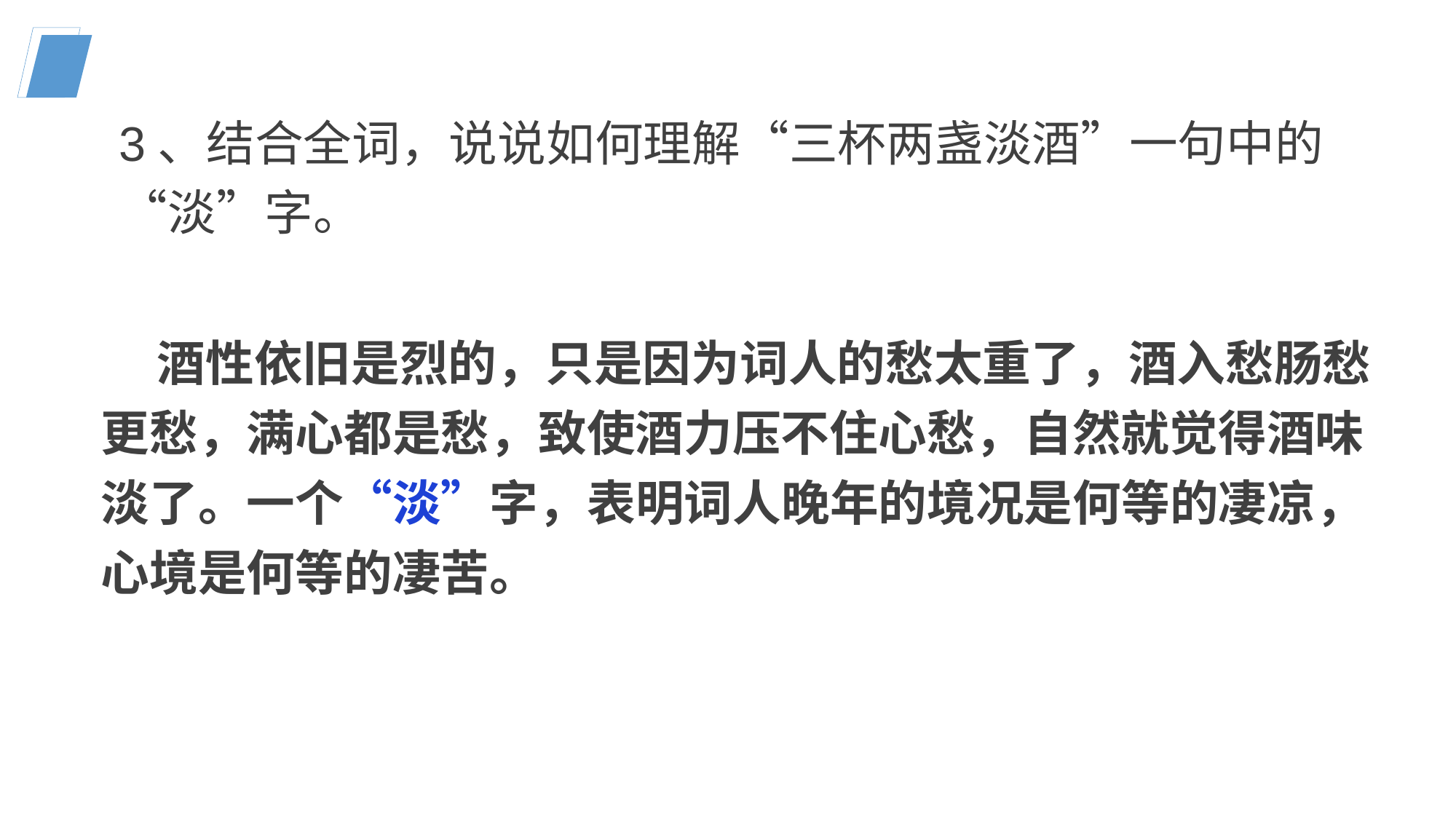

3、结合全词，说说如何理解“三杯两盏淡酒”一句中的“淡”字。
    酒性依旧是烈的，只是因为词人的愁太重了，酒入愁肠愁更愁，满心都是愁，致使酒力压不住心愁，自然就觉得酒味淡了。一个“淡”字，表明词人晚年的境况是何等的凄凉，心境是何等的凄苦。